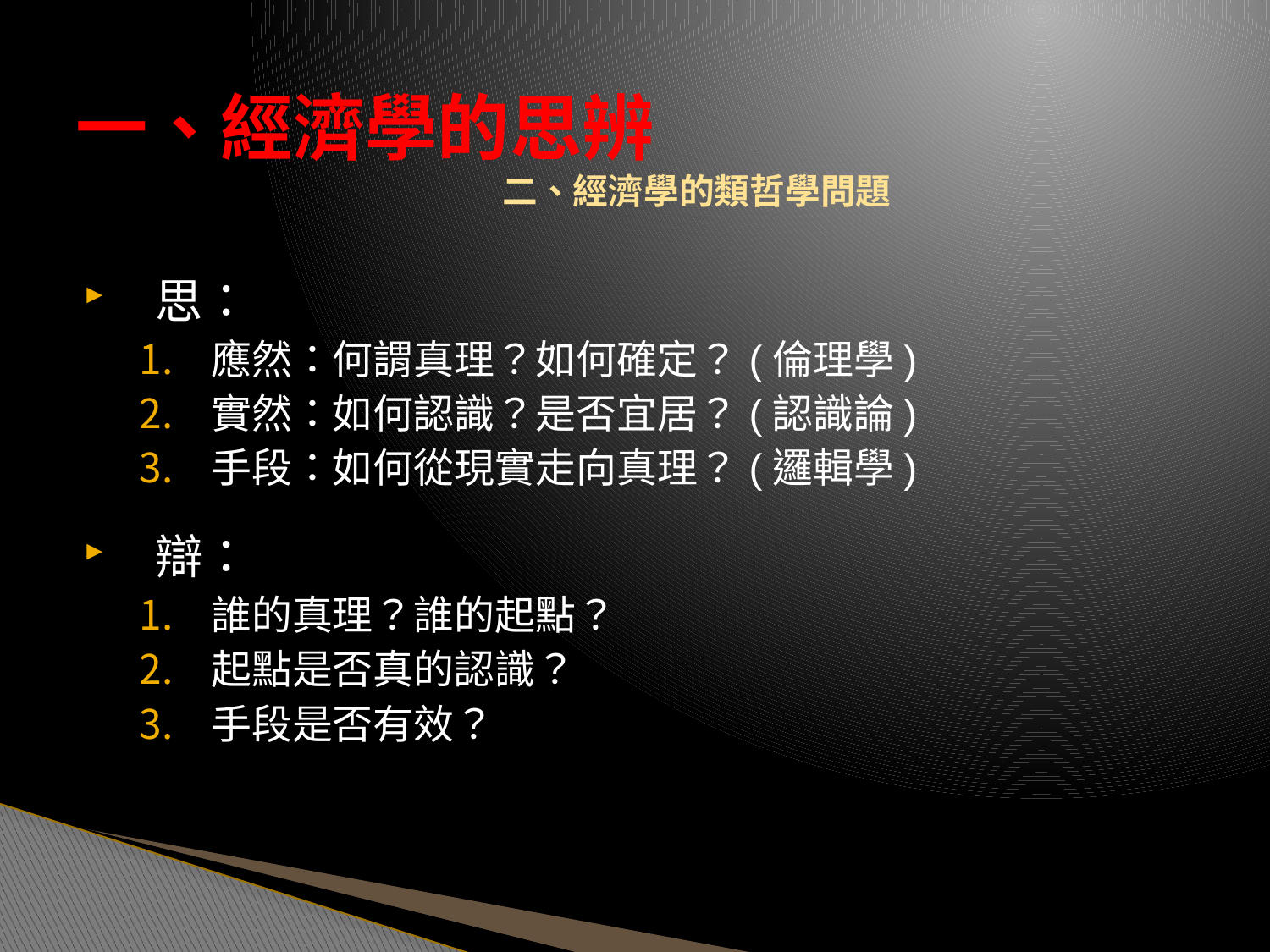

# 一、經濟學的思辨 二、經濟學的類哲學問題
思：
應然：何謂真理？如何確定？(倫理學)
實然：如何認識？是否宜居？(認識論)
手段：如何從現實走向真理？(邏輯學)
辯：
誰的真理？誰的起點？
起點是否真的認識？
手段是否有效？